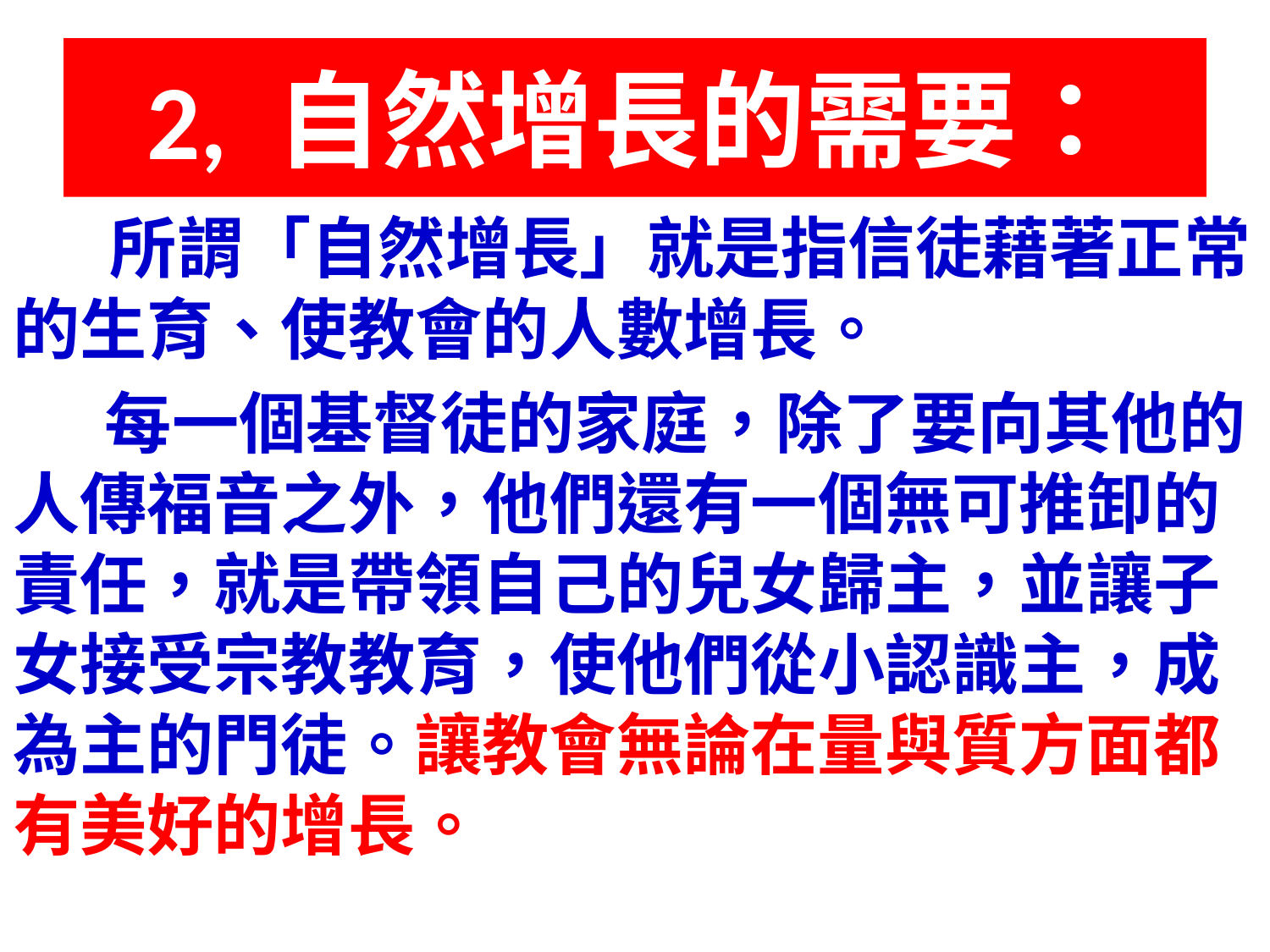

# 2, 自然增長的需要：
     所謂「自然增長」就是指信徒藉著正常的生育、使教會的人數增長。
     每一個基督徒的家庭，除了要向其他的人傳福音之外，他們還有一個無可推卸的責任，就是帶領自己的兒女歸主，並讓子女接受宗教教育，使他們從小認識主，成為主的門徒。讓教會無論在量與質方面都有美好的增長。